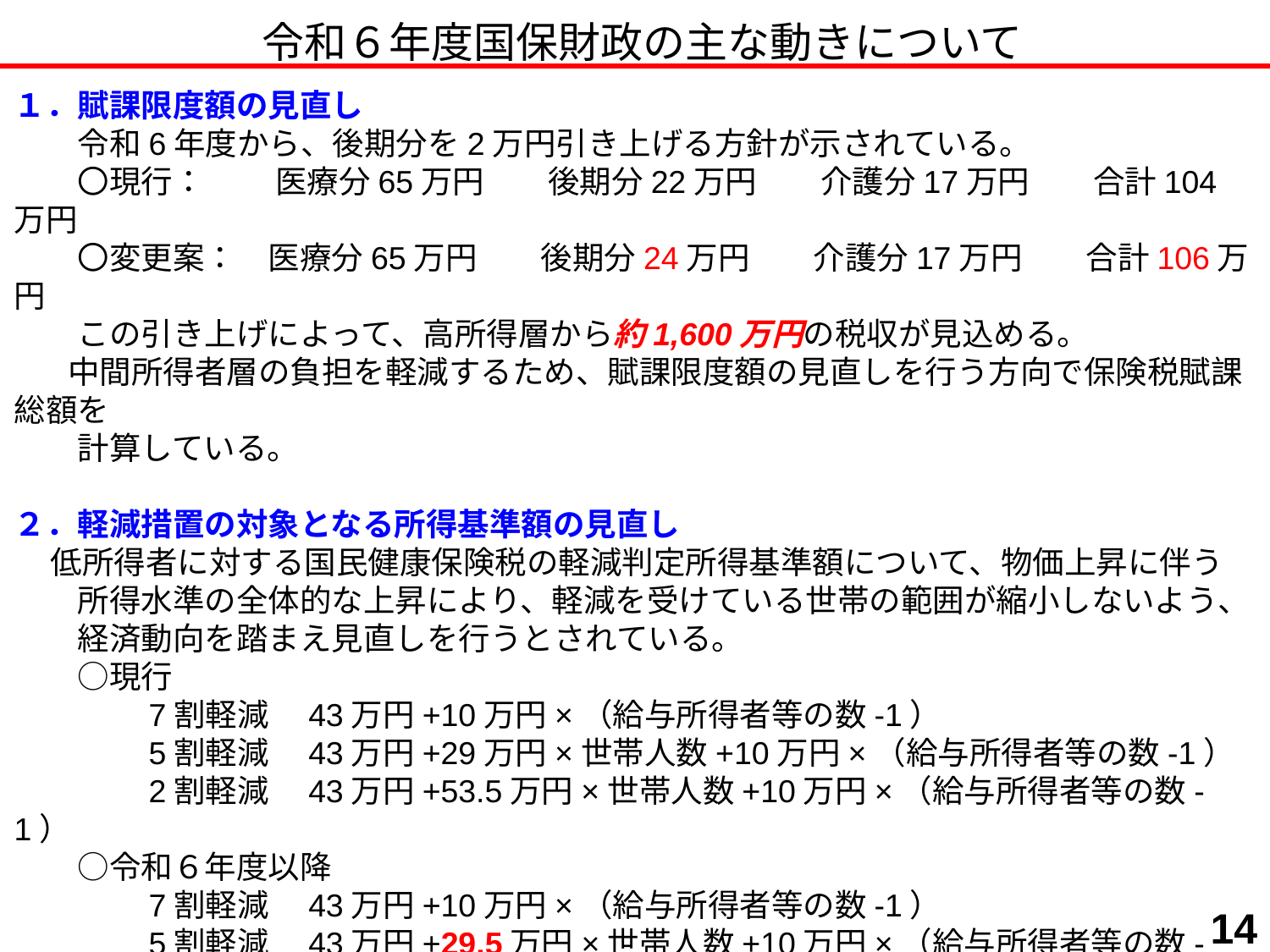

令和６年度国保財政の主な動きについて

１．賦課限度額の見直し
　　令和6年度から、後期分を2万円引き上げる方針が示されている。
　　〇現行：　 　医療分65万円　　後期分22万円　　介護分17万円　　合計104万円
　　〇変更案：　医療分65万円　　後期分24万円　　介護分17万円　　合計106万円
　　この引き上げによって、高所得層から約1,600万円の税収が見込める。
 　 中間所得者層の負担を軽減するため、賦課限度額の見直しを行う方向で保険税賦課総額を
　　計算している。

２．軽減措置の対象となる所得基準額の見直し
    低所得者に対する国民健康保険税の軽減判定所得基準額について、物価上昇に伴う
　　所得水準の全体的な上昇により、軽減を受けている世帯の範囲が縮小しないよう、
　　経済動向を踏まえ見直しを行うとされている。
　　○現行
　　　　7割軽減　43万円+10万円×（給与所得者等の数-1）
　　　　5割軽減　43万円+29万円×世帯人数+10万円×（給与所得者等の数-1）
　　　　2割軽減　43万円+53.5万円×世帯人数+10万円×（給与所得者等の数-1）
　　○令和６年度以降
　　　　7割軽減　43万円+10万円×（給与所得者等の数-1）
　　　　5割軽減　43万円+29.5万円×世帯人数+10万円×（給与所得者等の数-1）
　　　　2割軽減　43万円+54.5万円×世帯人数+10万円×（給与所得者等の数-1）
14